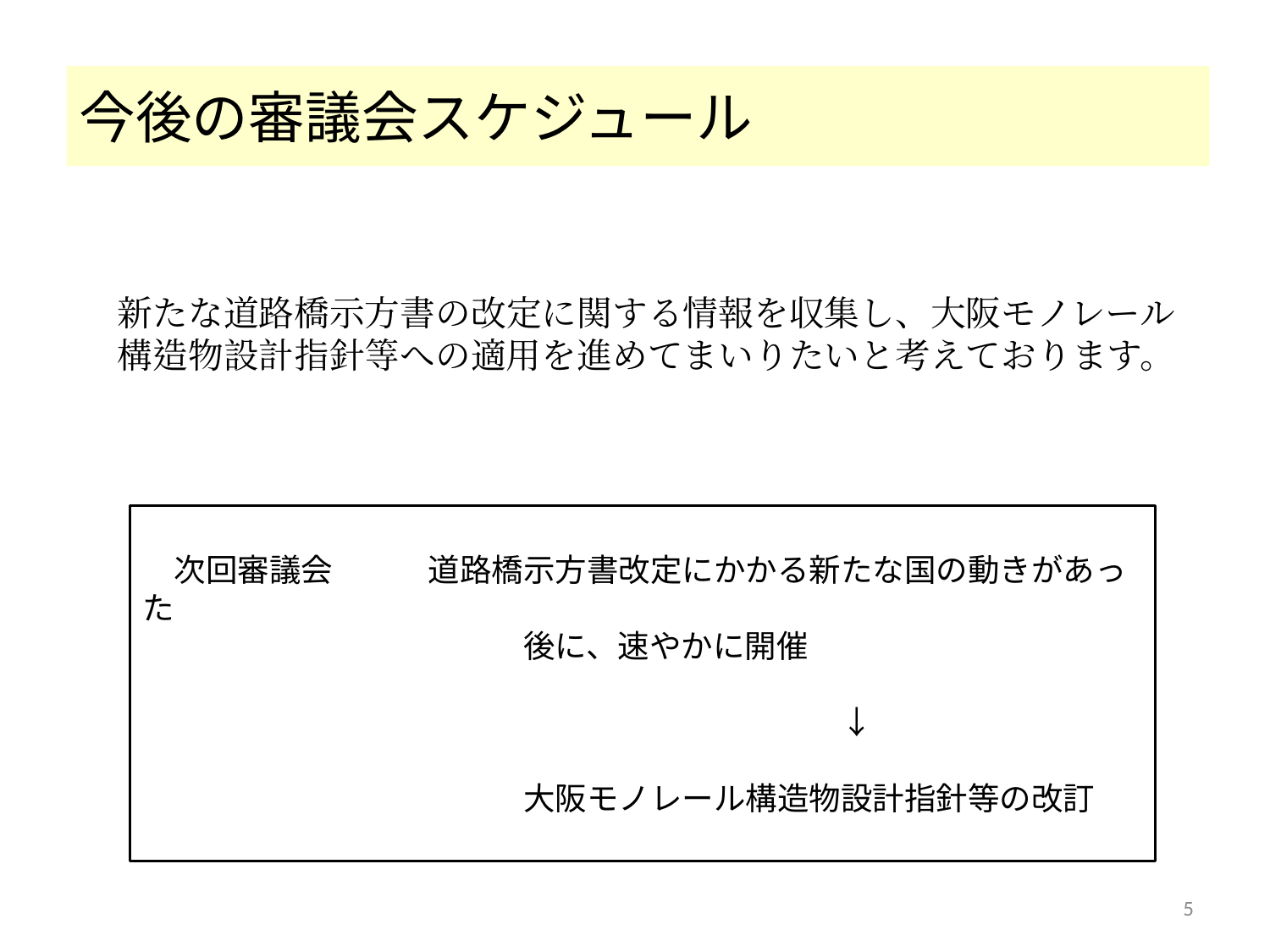

今後の審議会スケジュール
新たな道路橋示方書の改定に関する情報を収集し、大阪モノレール構造物設計指針等への適用を進めてまいりたいと考えております。

　次回審議会　　　道路橋示方書改定にかかる新たな国の動きがあった
　　　　　　　　　　　　後に、速やかに開催

　　　　　　　　　　　　　　　　　　　　　　↓

　　　　　　　　　　　　大阪モノレール構造物設計指針等の改訂

5